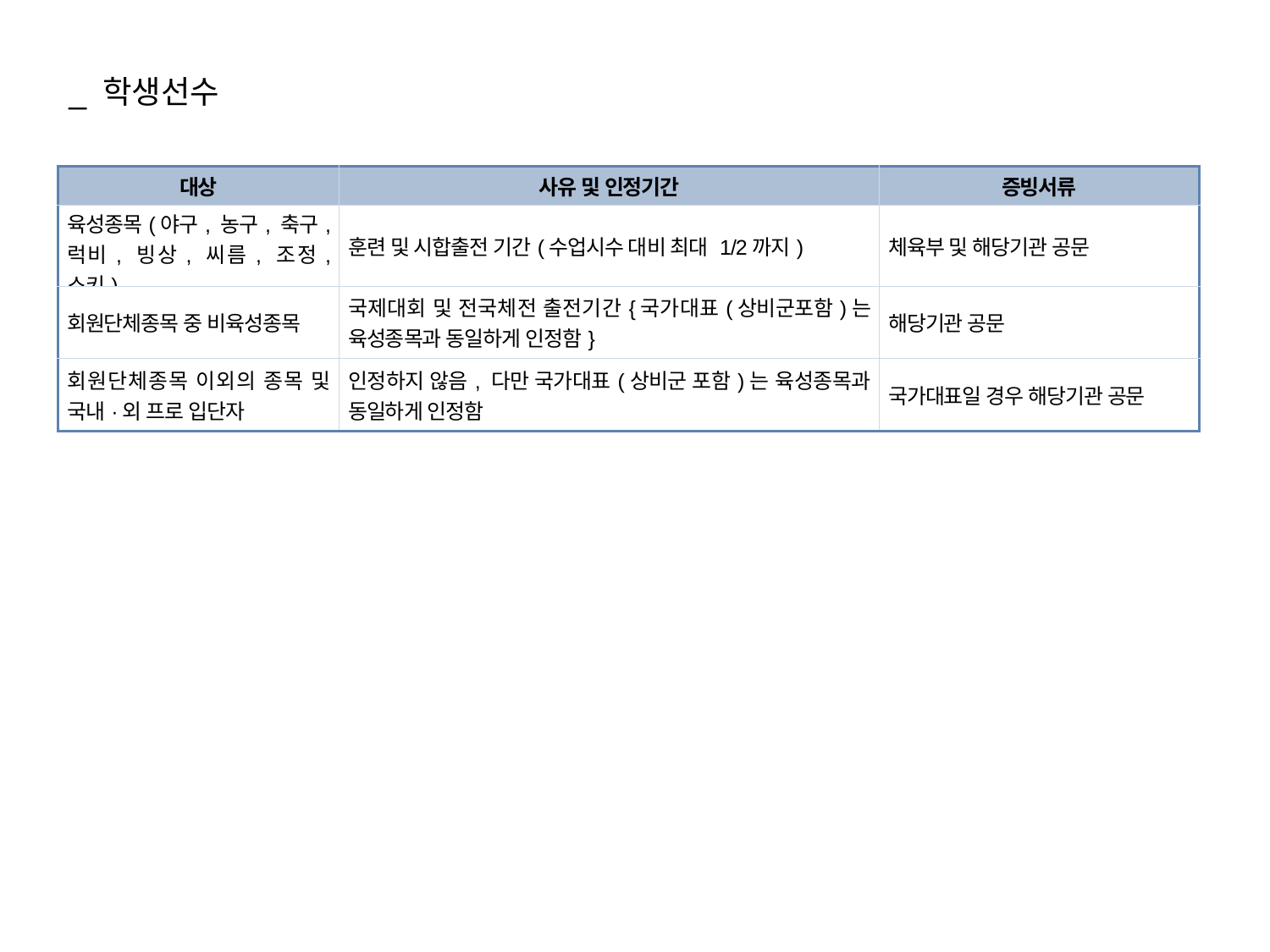

_ 학생선수
| 대상 | 사유 및 인정기간 | 증빙서류 |
| --- | --- | --- |
| 육성종목(야구, 농구, 축구, 럭비, 빙상, 씨름, 조정, 스키) | 훈련 및 시합출전 기간(수업시수 대비 최대 1/2까지) | 체육부 및 해당기관 공문 |
| 회원단체종목 중 비육성종목 | 국제대회 및 전국체전 출전기간{국가대표(상비군포함)는 육성종목과 동일하게 인정함} | 해당기관 공문 |
| 회원단체종목 이외의 종목 및 국내·외 프로 입단자 | 인정하지 않음, 다만 국가대표(상비군 포함)는 육성종목과 동일하게 인정함 | 국가대표일 경우 해당기관 공문 |